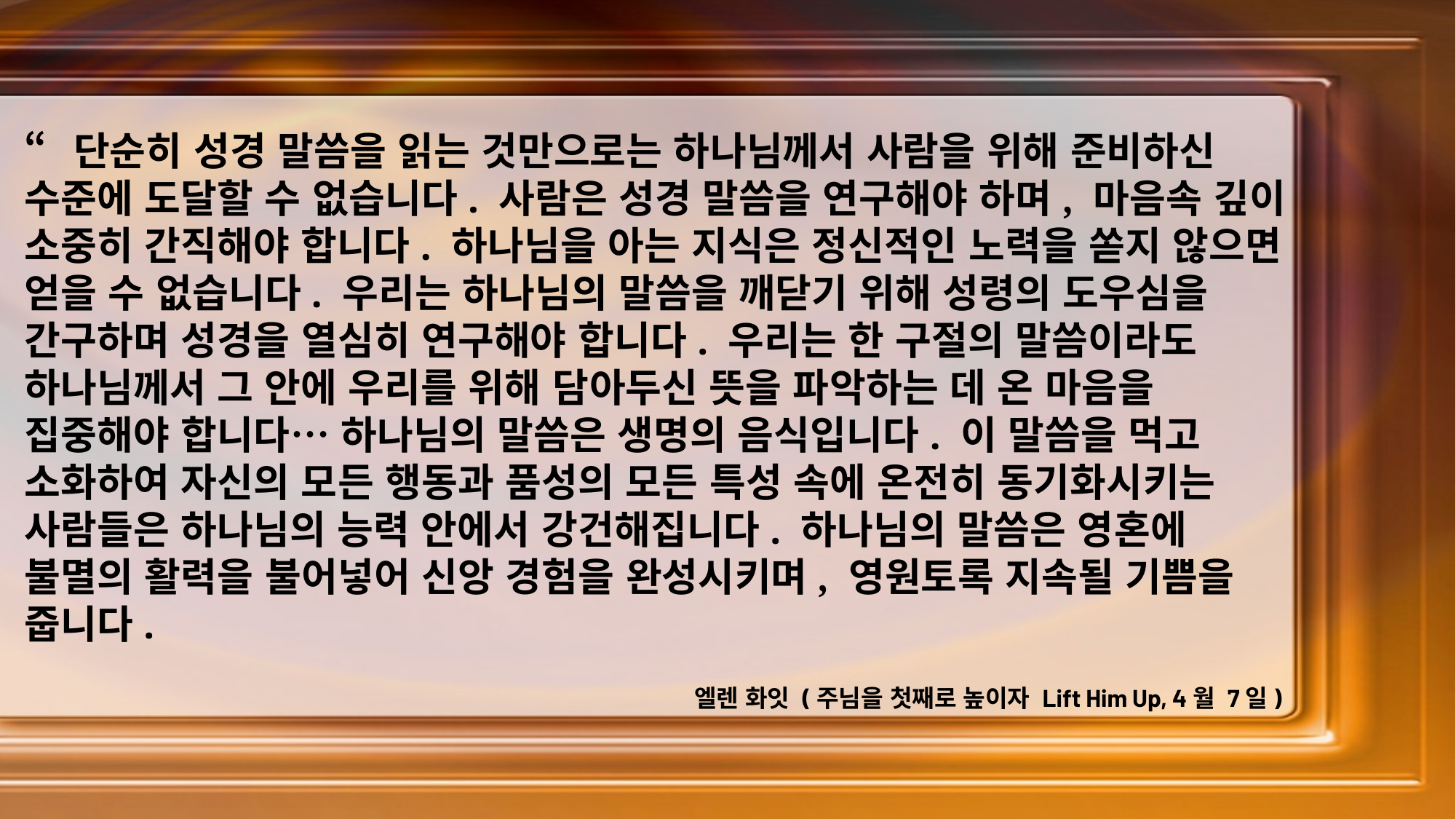

“단순히 성경 말씀을 읽는 것만으로는 하나님께서 사람을 위해 준비하신 수준에 도달할 수 없습니다. 사람은 성경 말씀을 연구해야 하며, 마음속 깊이 소중히 간직해야 합니다. 하나님을 아는 지식은 정신적인 노력을 쏟지 않으면 얻을 수 없습니다. 우리는 하나님의 말씀을 깨닫기 위해 성령의 도우심을 간구하며 성경을 열심히 연구해야 합니다. 우리는 한 구절의 말씀이라도 하나님께서 그 안에 우리를 위해 담아두신 뜻을 파악하는 데 온 마음을 집중해야 합니다… 하나님의 말씀은 생명의 음식입니다. 이 말씀을 먹고 소화하여 자신의 모든 행동과 품성의 모든 특성 속에 온전히 동기화시키는 사람들은 하나님의 능력 안에서 강건해집니다. 하나님의 말씀은 영혼에 불멸의 활력을 불어넣어 신앙 경험을 완성시키며, 영원토록 지속될 기쁨을 줍니다.
엘렌 화잇 (주님을 첫째로 높이자 Lift Him Up, 4월 7일)